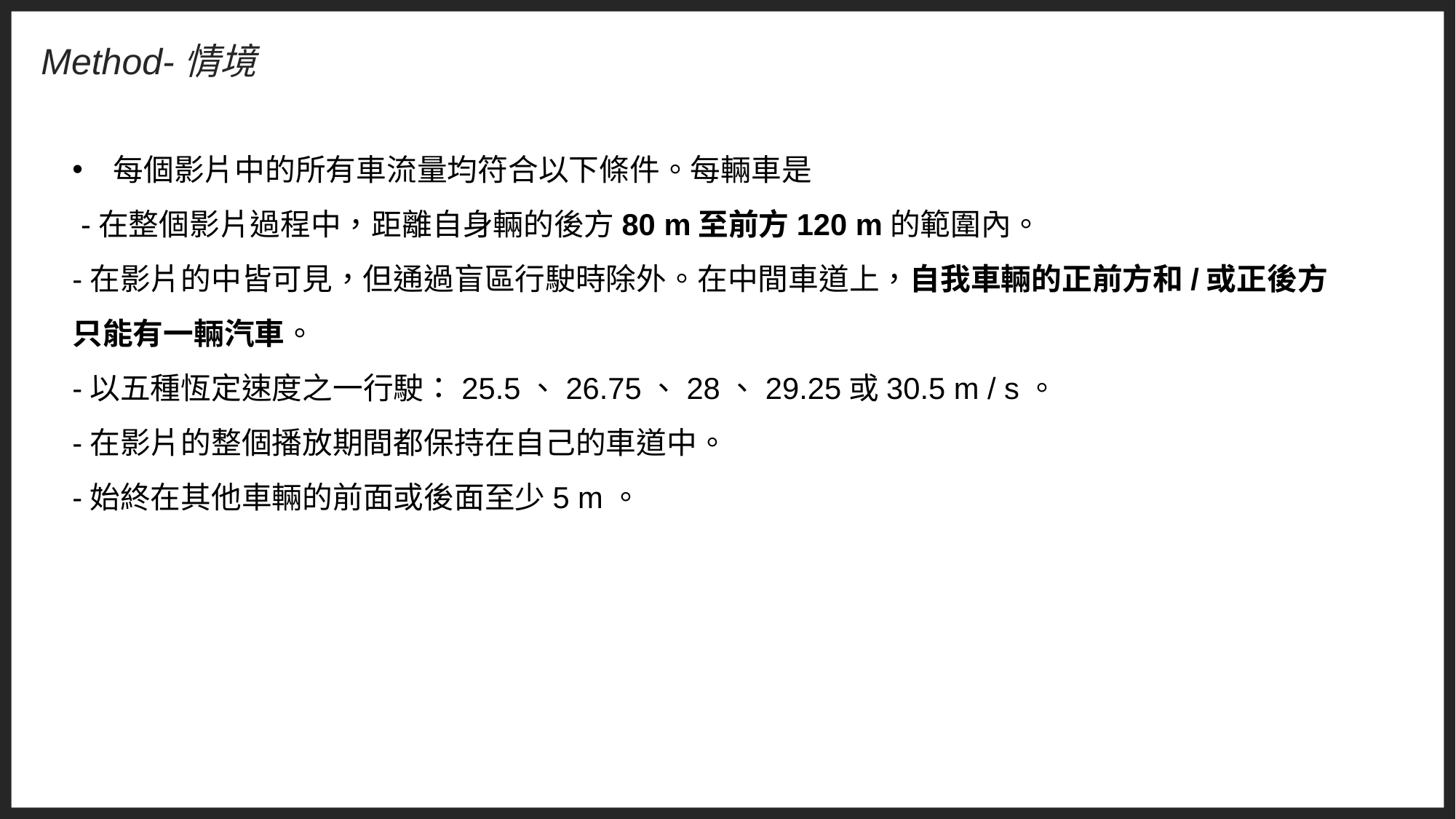

Method-情境
每個影片中的所有車流量均符合以下條件。每輛車是
 -在整個影片過程中，距離自身輛的後方80 m至前方120 m的範圍內。
-在影片的中皆可見，但通過盲區行駛時除外。在中間車道上，自我車輛的正前方和/或正後方只能有一輛汽車。
-以五種恆定速度之一行駛：25.5、26.75、28、29.25或30.5 m / s。
-在影片的整個播放期間都保持在自己的車道中。
-始終在其他車輛的前面或後面至少5 m。